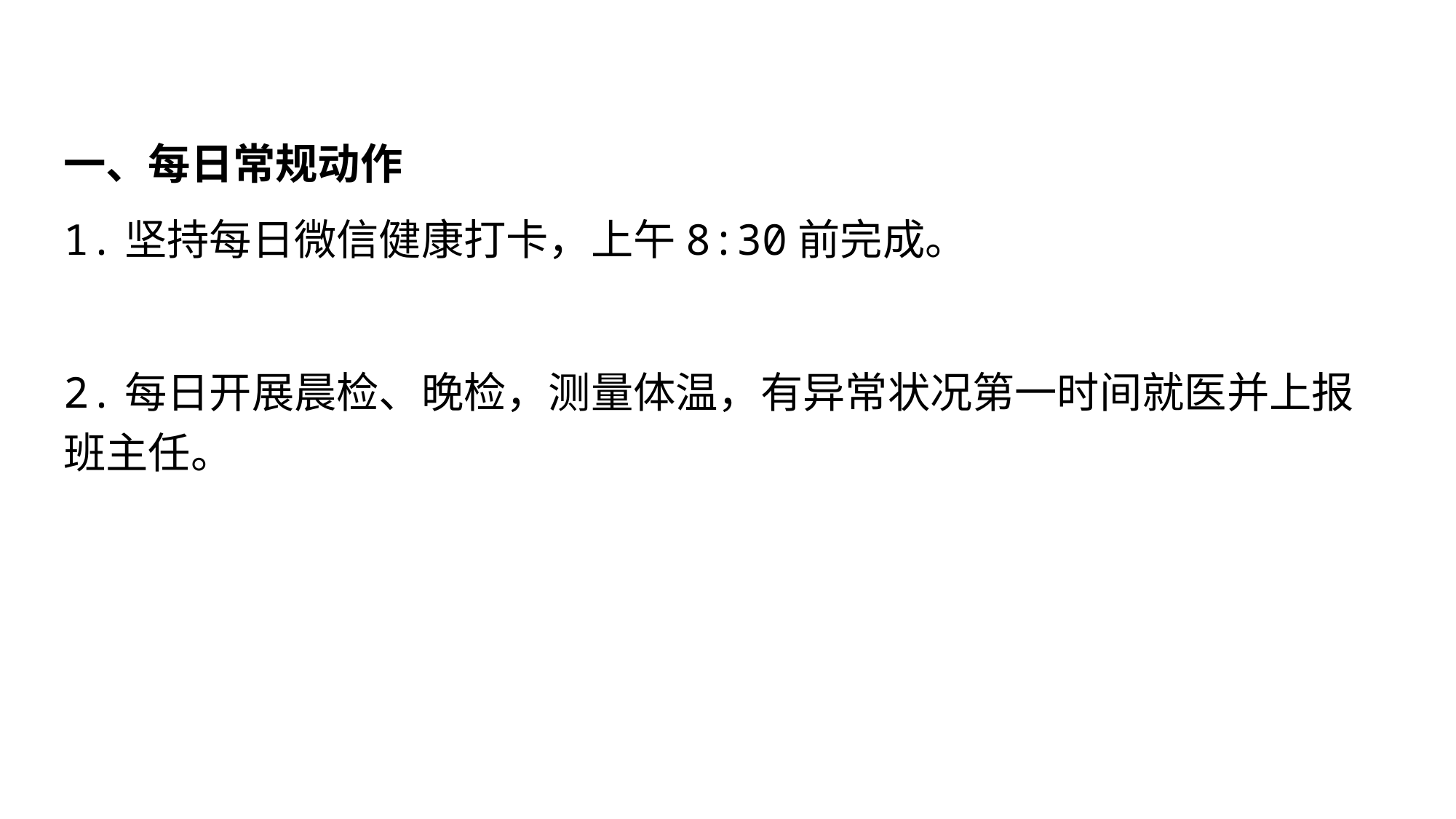

一、每日常规动作
1.坚持每日微信健康打卡，上午8:30前完成。

2.每日开展晨检、晚检，测量体温，有异常状况第一时间就医并上报班主任。

2